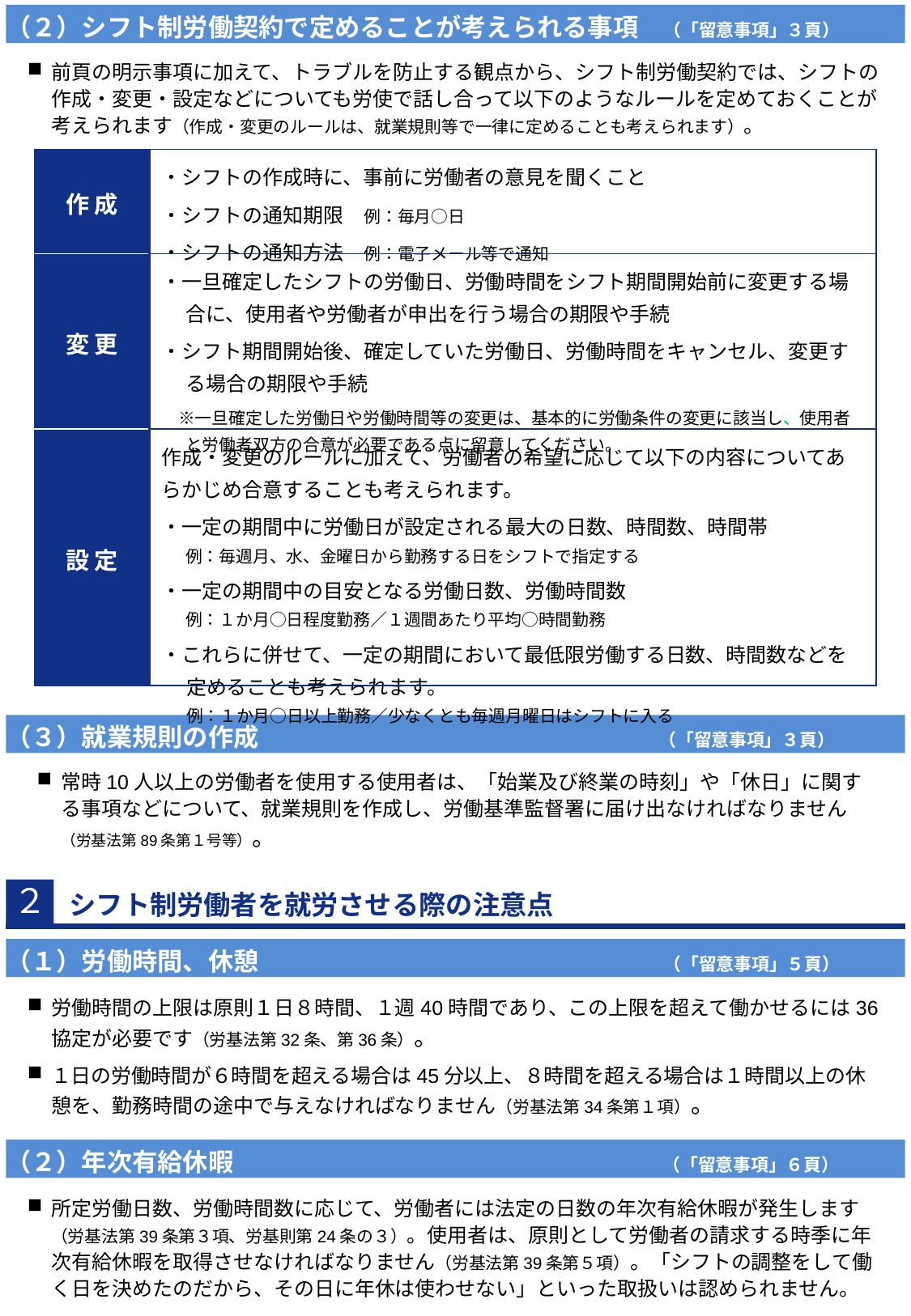

（２）シフト制労働契約で定めることが考えられる事項　（「留意事項」３頁）
前頁の明示事項に加えて、トラブルを防止する観点から、シフト制労働契約では、シフトの作成・変更・設定などについても労使で話し合って以下のようなルールを定めておくことが考えられます（作成・変更のルールは、就業規則等で一律に定めることも考えられます）。
| 作成 | ・シフトの作成時に、事前に労働者の意見を聞くこと ・シフトの通知期限　例：毎月○日 ・シフトの通知方法　例：電子メール等で通知 |
| --- | --- |
| 変更 | ・一旦確定したシフトの労働日、労働時間をシフト期間開始前に変更する場合に、使用者や労働者が申出を行う場合の期限や手続 ・シフト期間開始後、確定していた労働日、労働時間をキャンセル、変更する場合の期限や手続 　※一旦確定した労働日や労働時間等の変更は、基本的に労働条件の変更に該当し、使用者と労働者双方の合意が必要である点に留意してください。 |
| 設定 | 作成・変更のルールに加えて、労働者の希望に応じて以下の内容についてあらかじめ合意することも考えられます。 ・一定の期間中に労働日が設定される最大の日数、時間数、時間帯 例：毎週月、水、金曜日から勤務する日をシフトで指定する ・一定の期間中の目安となる労働日数、労働時間数 例：１か月○日程度勤務／１週間あたり平均○時間勤務 ・これらに併せて、一定の期間において最低限労働する日数、時間数などを定めることも考えられます。 例：１か月○日以上勤務／少なくとも毎週月曜日はシフトに入る |
（３）就業規則の作成　　　　　　　　　　　　 　　　　　 （「留意事項」３頁）
常時10人以上の労働者を使用する使用者は、「始業及び終業の時刻」や「休日」に関する事項などについて、就業規則を作成し、労働基準監督署に届け出なければなりません（労基法第89条第１号等）。
２
シフト制労働者を就労させる際の注意点
（１）労働時間、休憩　　　　　　　　　　　　　　　　（「留意事項」５頁）
労働時間の上限は原則１日８時間、１週40時間であり、この上限を超えて働かせるには36協定が必要です（労基法第32条、第36条）。
１日の労働時間が６時間を超える場合は45分以上、８時間を超える場合は１時間以上の休憩を、勤務時間の途中で与えなければなりません（労基法第34条第１項）。
（２）年次有給休暇 　　　　　　　　　　　　　　　 　　　　（「留意事項」６頁）
所定労働日数、労働時間数に応じて、労働者には法定の日数の年次有給休暇が発生します（労基法第39条第３項、労基則第24条の３）。使用者は、原則として労働者の請求する時季に年次有給休暇を取得させなければなりません（労基法第39条第５項）。「シフトの調整をして働く日を決めたのだから、その日に年休は使わせない」といった取扱いは認められません。